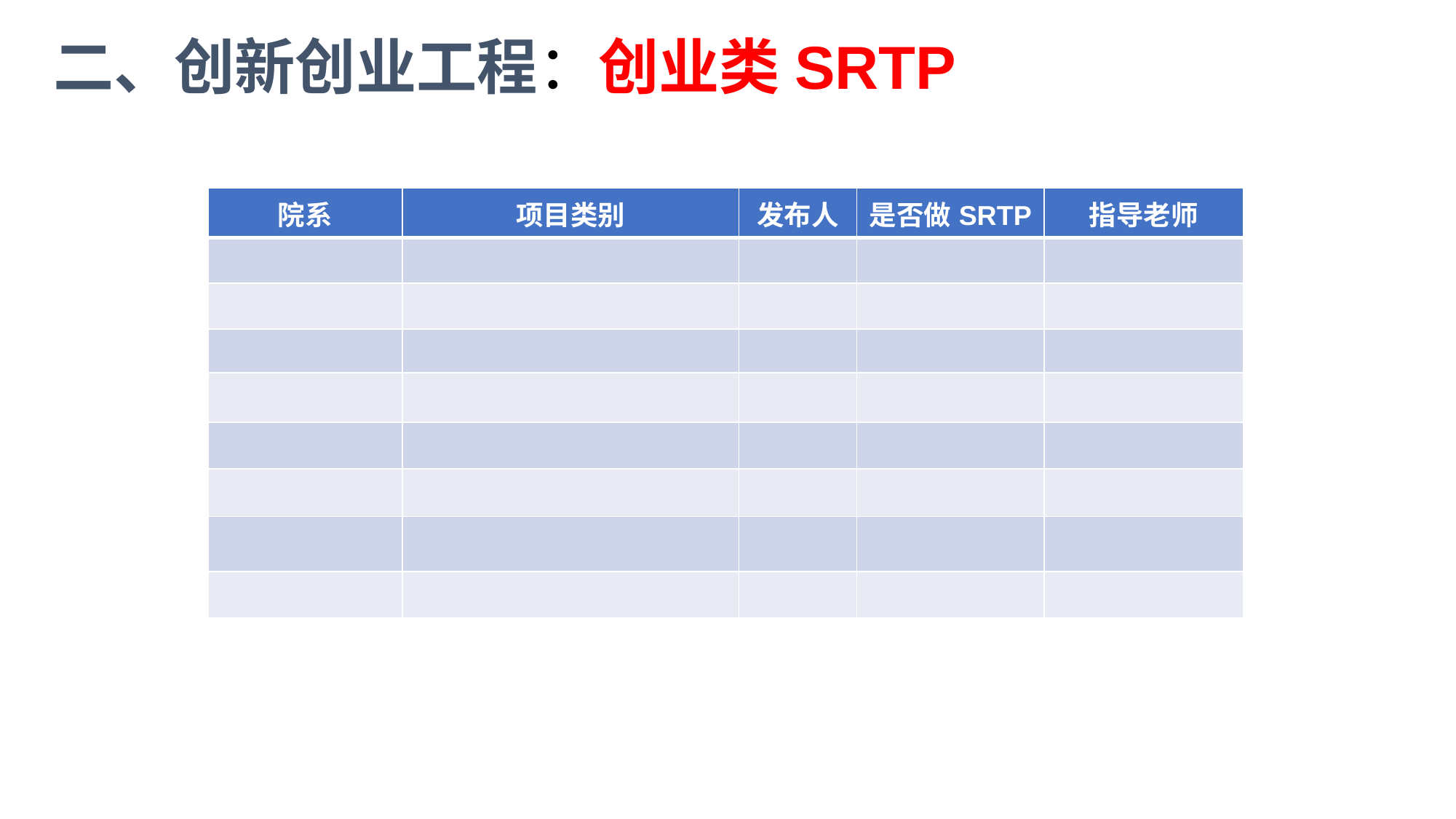

二、创新创业工程：创业类SRTP
| 院系 | 项目类别 | 发布人 | 是否做SRTP | 指导老师 |
| --- | --- | --- | --- | --- |
|  |  |  |  |  |
|  |  |  |  |  |
|  |  |  |  |  |
|  |  |  |  |  |
|  |  |  |  |  |
|  |  |  |  |  |
|  |  |  |  |  |
|  |  |  |  |  |
“卓越大赛”